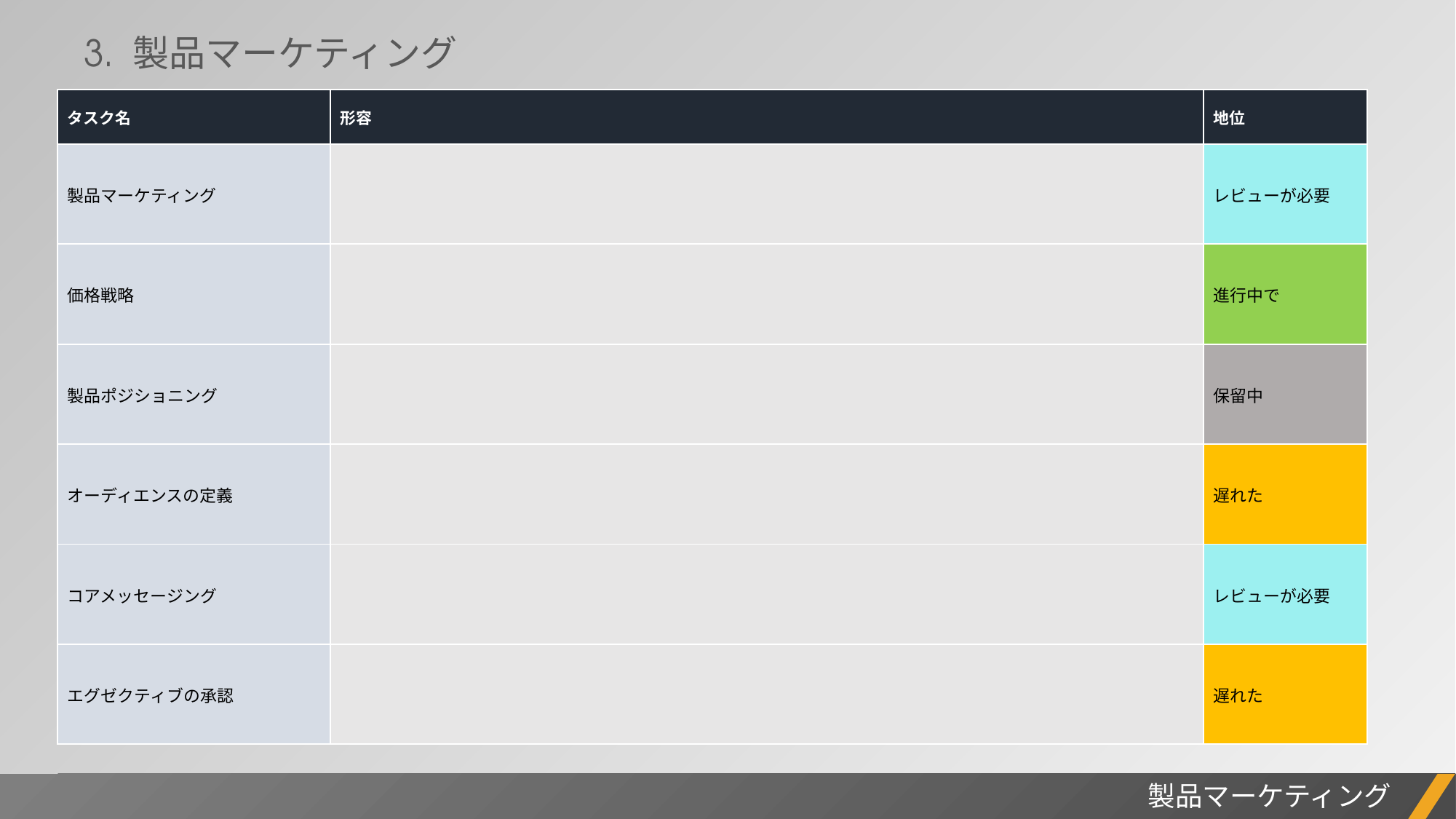

3. 製品マーケティング
| タスク名 | 形容 | 地位 |
| --- | --- | --- |
| 製品マーケティング |  | レビューが必要 |
| 価格戦略 |  | 進行中で |
| 製品ポジショニング |  | 保留中 |
| オーディエンスの定義 |  | 遅れた |
| コアメッセージング |  | レビューが必要 |
| エグゼクティブの承認 |  | 遅れた |
プロジェクトレポート
製品マーケティング